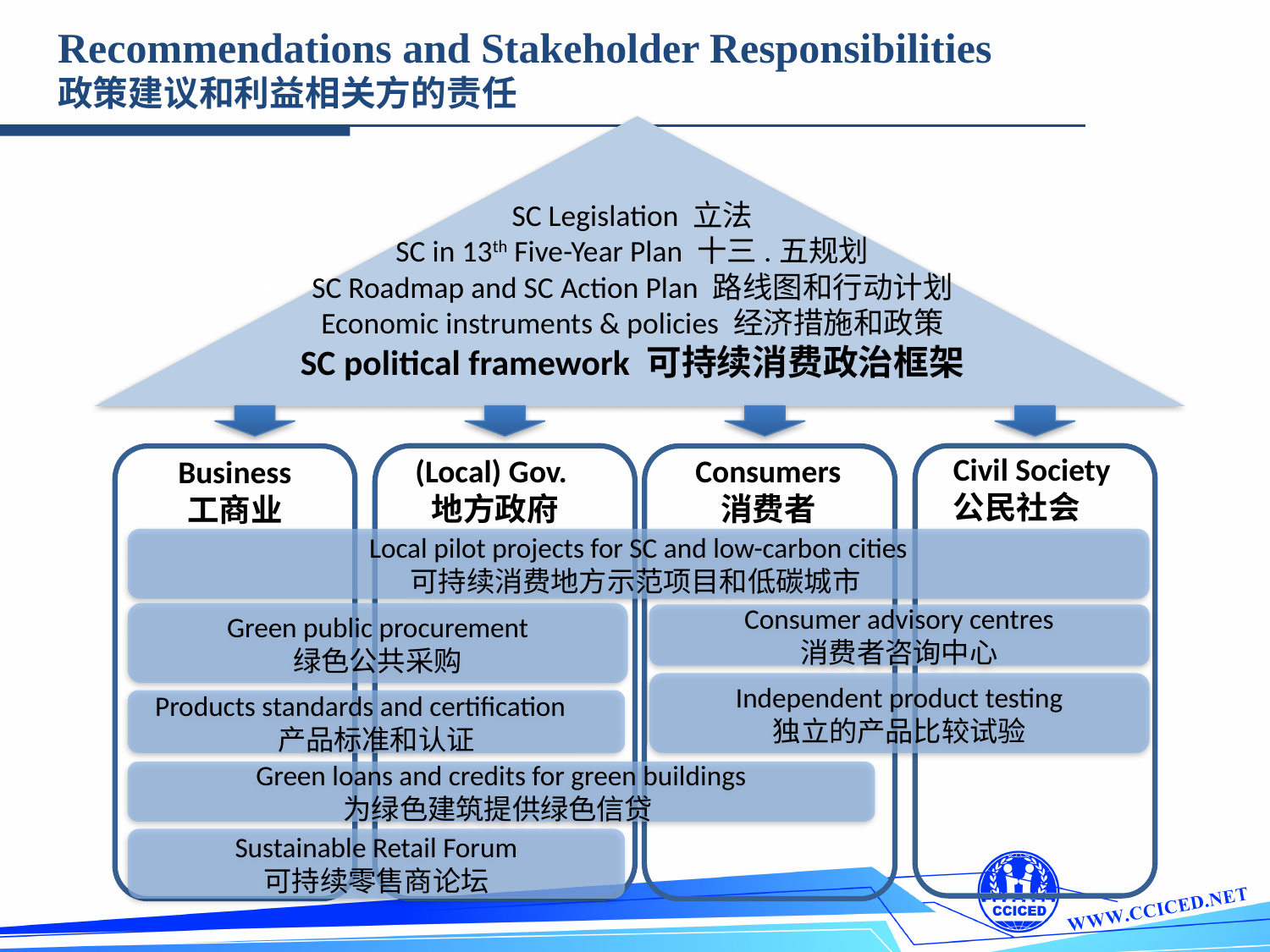

Recommendations and Stakeholder Responsibilities
政策建议和利益相关方的责任

SC Legislation 立法
SC in 13th Five-Year Plan 十三.五规划
SC Roadmap and SC Action Plan 路线图和行动计划
Economic instruments & policies 经济措施和政策
SC political framework 可持续消费政治框架

TEXT
TEXT
TEXT
TEXT

Civil Society
公民社会
(Local) Gov.
地方政府
Consumers
消费者

Business
工商业

Local pilot projects for SC and low-carbon cities
可持续消费地方示范项目和低碳城市
Green public procurement
绿色公共采购
Consumer advisory centres
消费者咨询中心
Independent product testing
独立的产品比较试验
Products standards and certification      产品标准和认证
Green loans and credits for green buildings
为绿色建筑提供绿色信贷
Sustainable Retail Forum
可持续零售商论坛